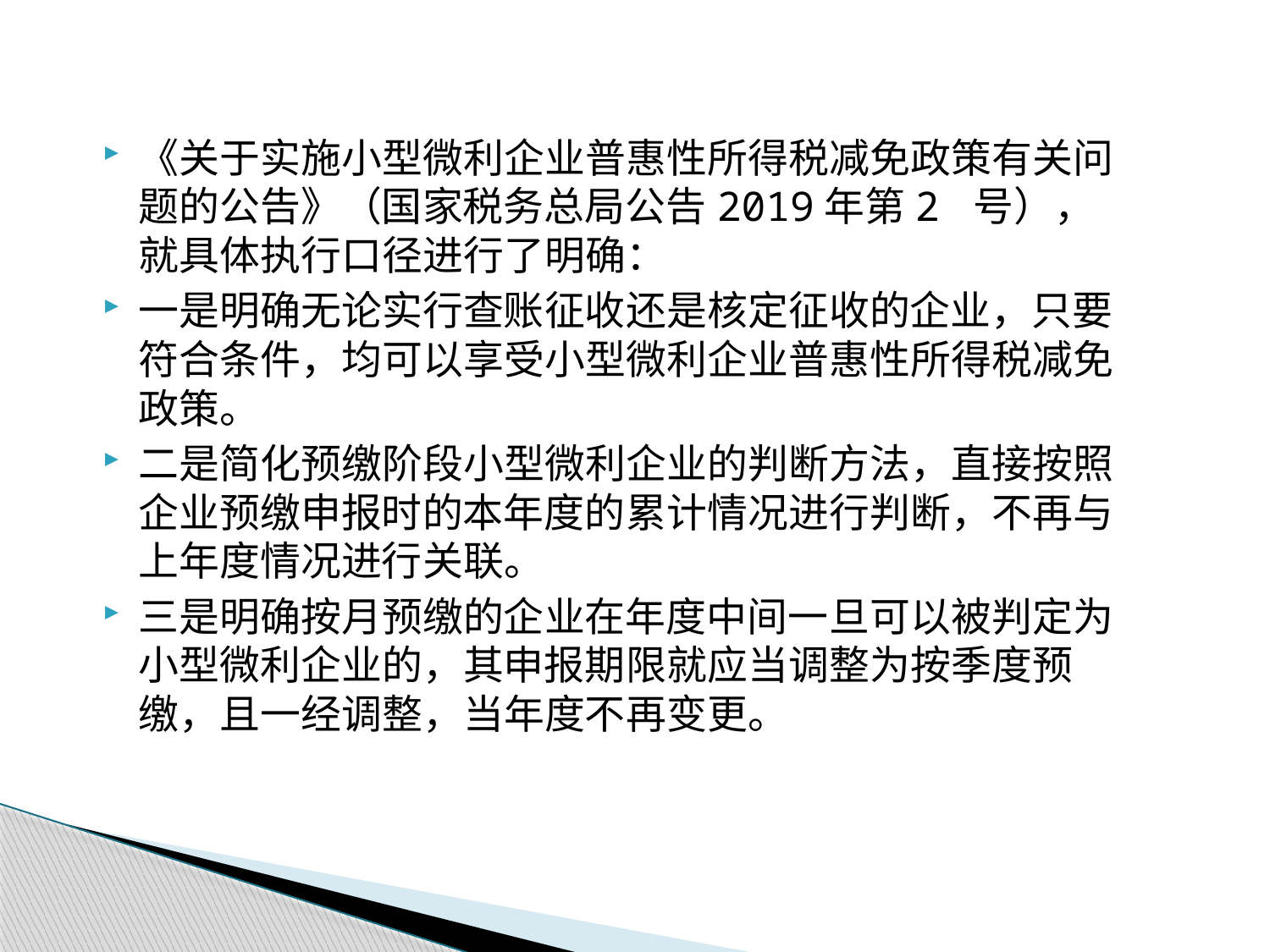

《关于实施小型微利企业普惠性所得税减免政策有关问题的公告》（国家税务总局公告2019年第2 号），就具体执行口径进行了明确：
一是明确无论实行查账征收还是核定征收的企业，只要符合条件，均可以享受小型微利企业普惠性所得税减免政策。
二是简化预缴阶段小型微利企业的判断方法，直接按照企业预缴申报时的本年度的累计情况进行判断，不再与上年度情况进行关联。
三是明确按月预缴的企业在年度中间一旦可以被判定为小型微利企业的，其申报期限就应当调整为按季度预缴，且一经调整，当年度不再变更。